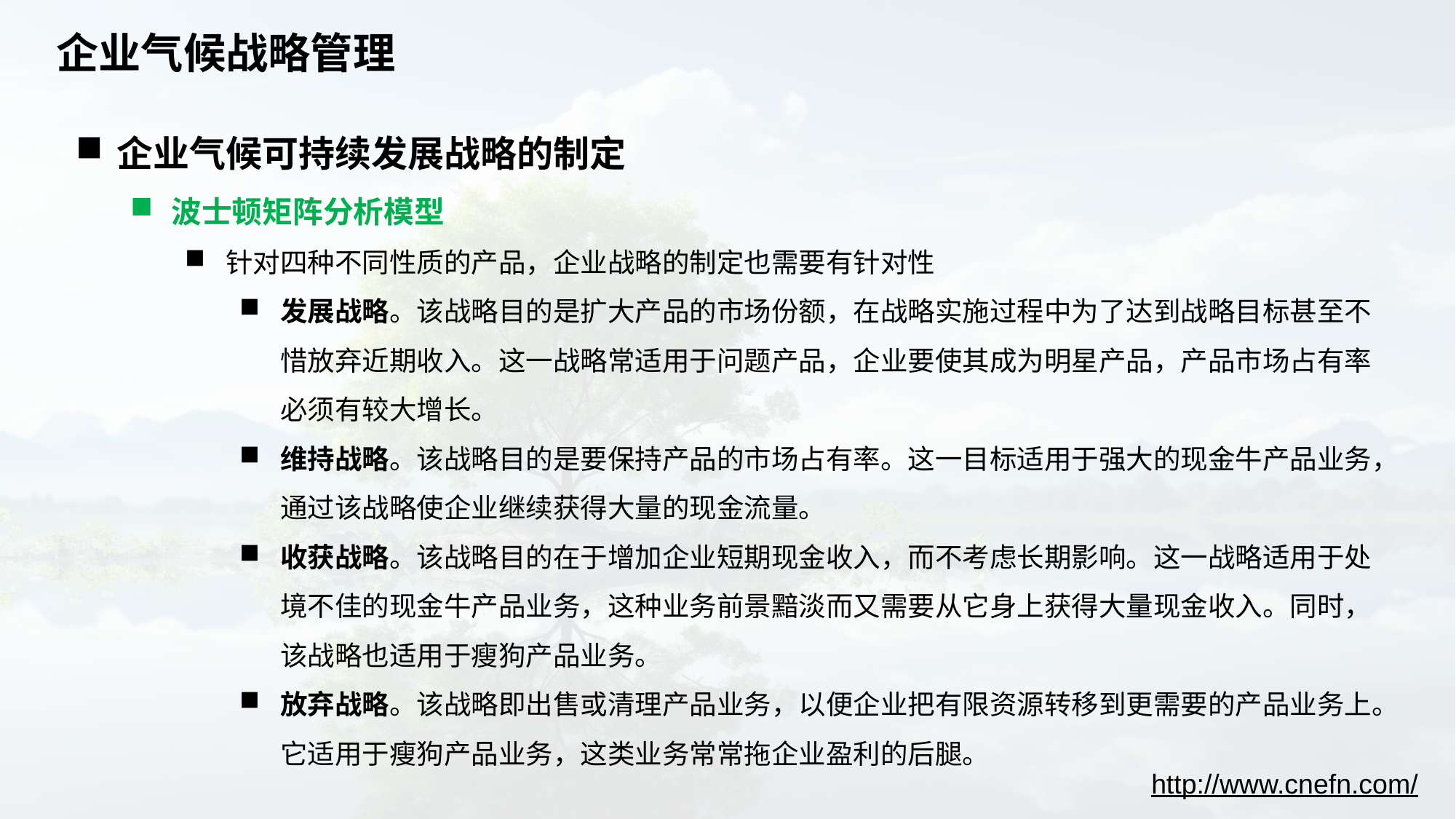

# 企业气候战略管理
企业气候可持续发展战略的制定
波士顿矩阵分析模型
针对四种不同性质的产品，企业战略的制定也需要有针对性
发展战略。该战略目的是扩大产品的市场份额，在战略实施过程中为了达到战略目标甚至不惜放弃近期收入。这一战略常适用于问题产品，企业要使其成为明星产品，产品市场占有率必须有较大增长。
维持战略。该战略目的是要保持产品的市场占有率。这一目标适用于强大的现金牛产品业务，通过该战略使企业继续获得大量的现金流量。
收获战略。该战略目的在于增加企业短期现金收入，而不考虑长期影响。这一战略适用于处境不佳的现金牛产品业务，这种业务前景黯淡而又需要从它身上获得大量现金收入。同时，该战略也适用于瘦狗产品业务。
放弃战略。该战略即出售或清理产品业务，以便企业把有限资源转移到更需要的产品业务上。它适用于瘦狗产品业务，这类业务常常拖企业盈利的后腿。